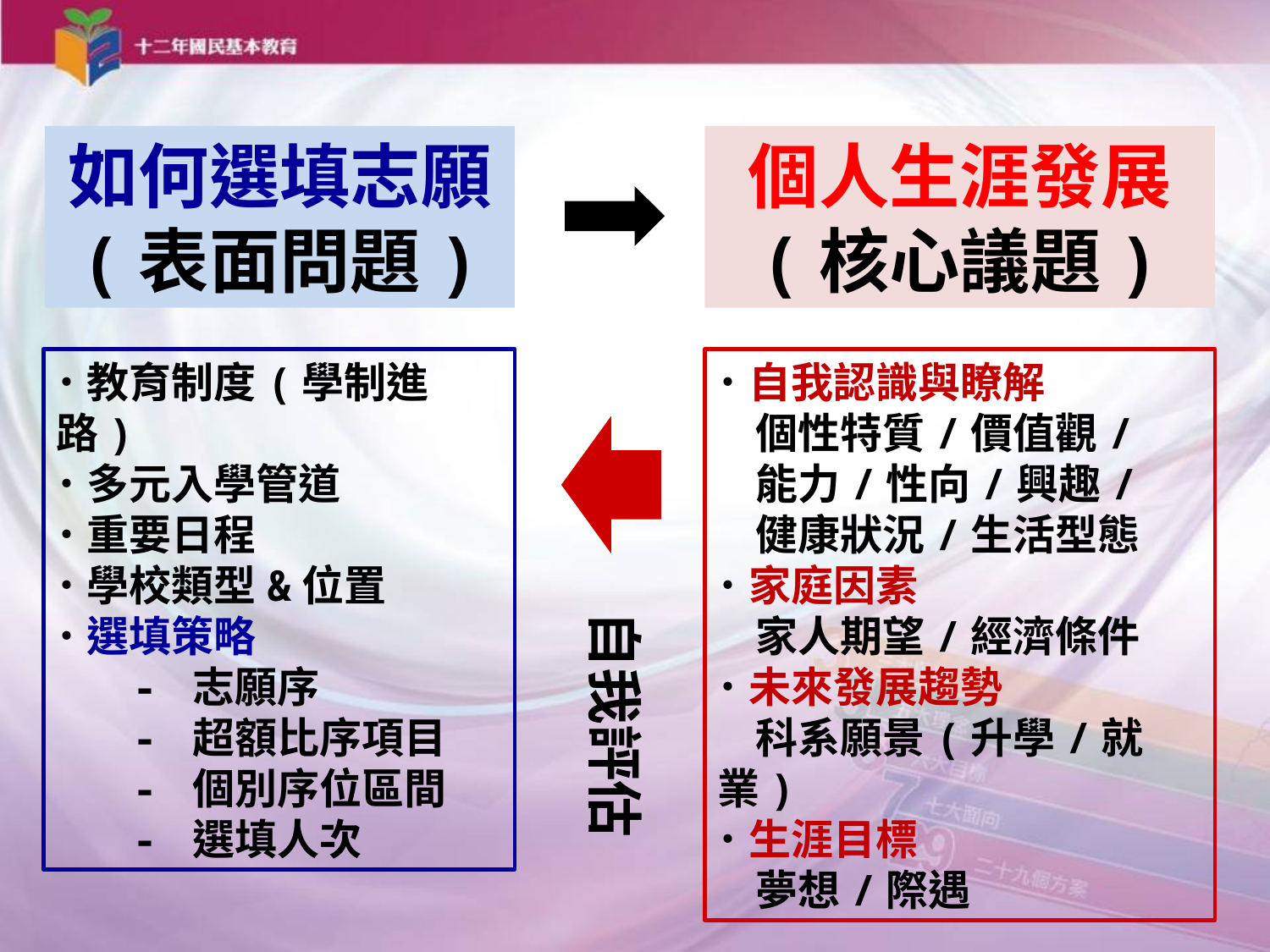

如何選填志願
(表面問題)
個人生涯發展
(核心議題)

˙教育制度(學制進路)
˙多元入學管道
˙重要日程
˙學校類型&位置
˙選填策略
   - 志願序
   - 超額比序項目
   - 個別序位區間
   - 選填人次
˙自我認識與瞭解
   個性特質/價值觀/
   能力/性向/興趣/
   健康狀況/生活型態
˙家庭因素
   家人期望/經濟條件
˙未來發展趨勢
   科系願景(升學/就業)
˙生涯目標
   夢想/際遇

自我評估